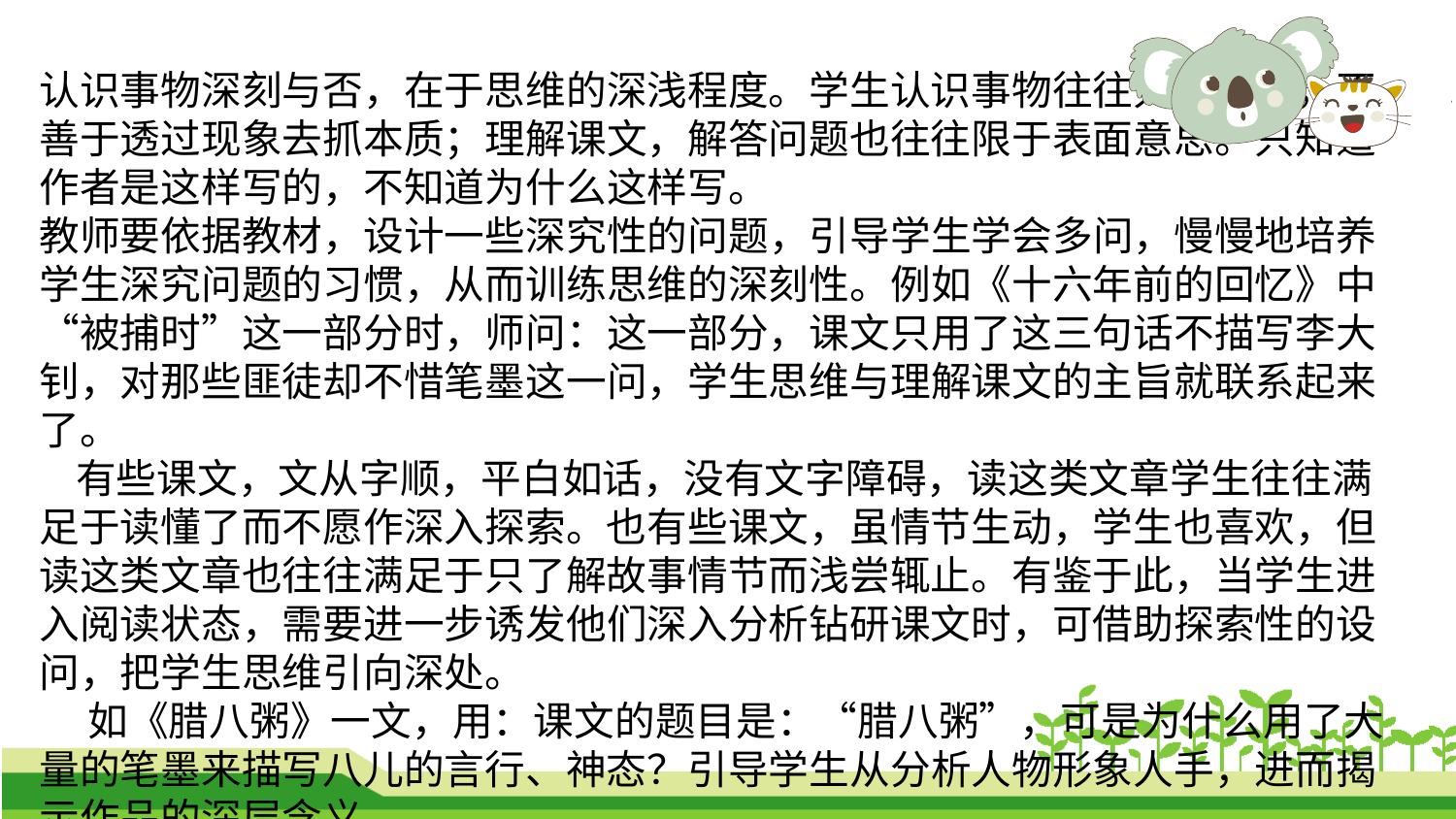

认识事物深刻与否，在于思维的深浅程度。学生认识事物往往只看表面，不善于透过现象去抓本质；理解课文，解答问题也往往限于表面意思。只知道作者是这样写的，不知道为什么这样写。教师要依据教材，设计一些深究性的问题，引导学生学会多问，慢慢地培养学生深究问题的习惯，从而训练思维的深刻性。例如《十六年前的回忆》中“被捕时”这一部分时，师问：这一部分，课文只用了这三句话不描写李大钊，对那些匪徒却不惜笔墨这一问，学生思维与理解课文的主旨就联系起来了。   有些课文，文从字顺，平白如话，没有文字障碍，读这类文章学生往往满足于读懂了而不愿作深入探索。也有些课文，虽情节生动，学生也喜欢，但读这类文章也往往满足于只了解故事情节而浅尝辄止。有鉴于此，当学生进入阅读状态，需要进一步诱发他们深入分析钻研课文时，可借助探索性的设问，把学生思维引向深处。如《腊八粥》一文，用：课文的题目是：“腊八粥”，可是为什么用了大量的笔墨来描写八儿的言行、神态？引导学生从分析人物形象人手，进而揭示作品的深层含义。